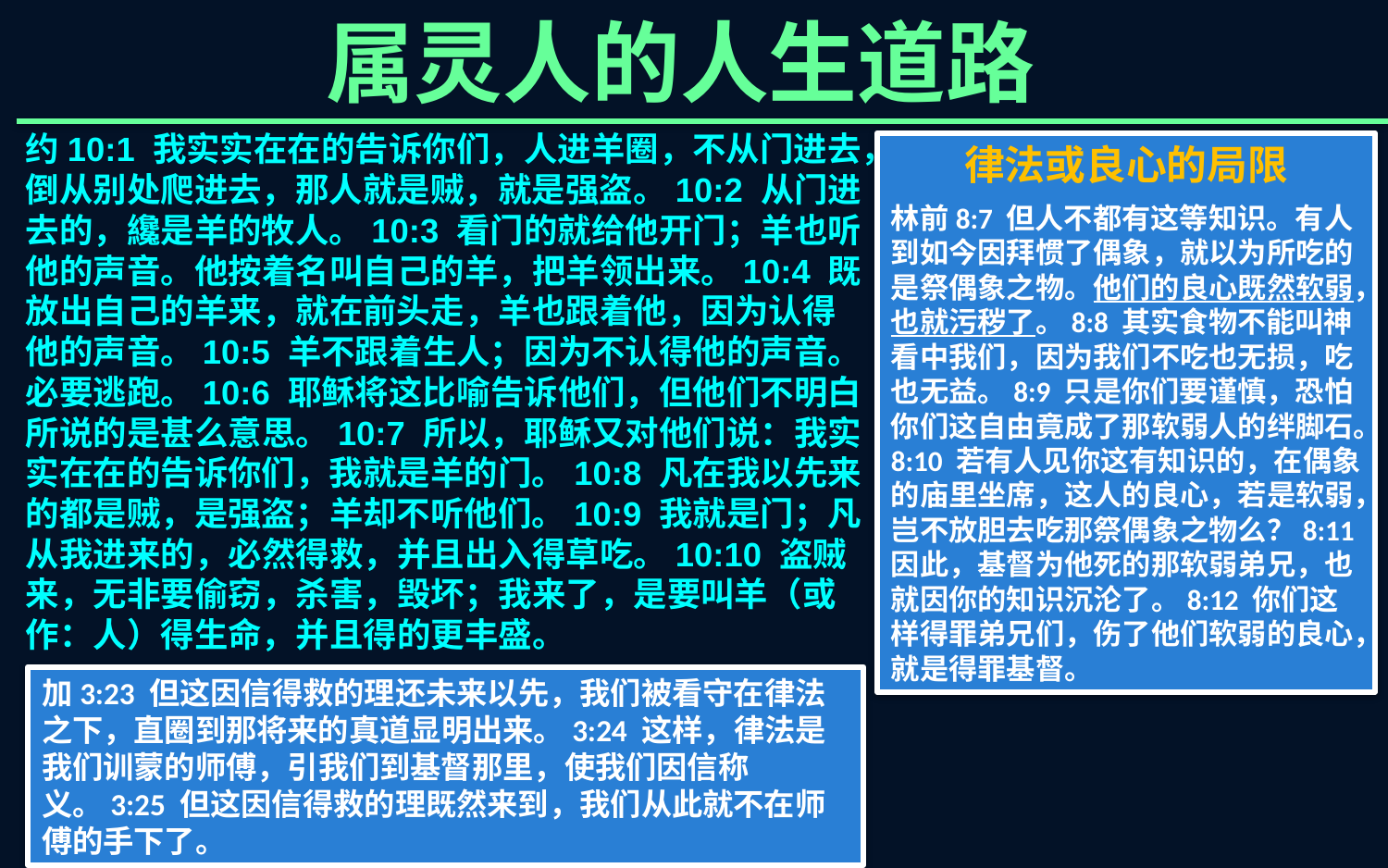

属灵人的人生道路
约10:1 我实实在在的告诉你们，人进羊圈，不从门进去，倒从别处爬进去，那人就是贼，就是强盗。10:2 从门进去的，纔是羊的牧人。10:3 看门的就给他开门；羊也听他的声音。他按着名叫自己的羊，把羊领出来。10:4 既放出自己的羊来，就在前头走，羊也跟着他，因为认得他的声音。10:5 羊不跟着生人；因为不认得他的声音。必要逃跑。10:6 耶稣将这比喻告诉他们，但他们不明白所说的是甚么意思。10:7 所以，耶稣又对他们说：我实实在在的告诉你们，我就是羊的门。10:8 凡在我以先来的都是贼，是强盗；羊却不听他们。10:9 我就是门；凡从我进来的，必然得救，并且出入得草吃。10:10 盗贼来，无非要偷窃，杀害，毁坏；我来了，是要叫羊（或作：人）得生命，并且得的更丰盛。
律法或良心的局限
林前8:7 但人不都有这等知识。有人到如今因拜惯了偶象，就以为所吃的是祭偶象之物。他们的良心既然软弱，也就污秽了。8:8 其实食物不能叫神看中我们，因为我们不吃也无损，吃也无益。8:9 只是你们要谨慎，恐怕你们这自由竟成了那软弱人的绊脚石。8:10 若有人见你这有知识的，在偶象的庙里坐席，这人的良心，若是软弱，岂不放胆去吃那祭偶象之物么？8:11 因此，基督为他死的那软弱弟兄，也就因你的知识沉沦了。8:12 你们这样得罪弟兄们，伤了他们软弱的良心，就是得罪基督。
加3:23 但这因信得救的理还未来以先，我们被看守在律法之下，直圈到那将来的真道显明出来。3:24 这样，律法是我们训蒙的师傅，引我们到基督那里，使我们因信称义。3:25 但这因信得救的理既然来到，我们从此就不在师傅的手下了。